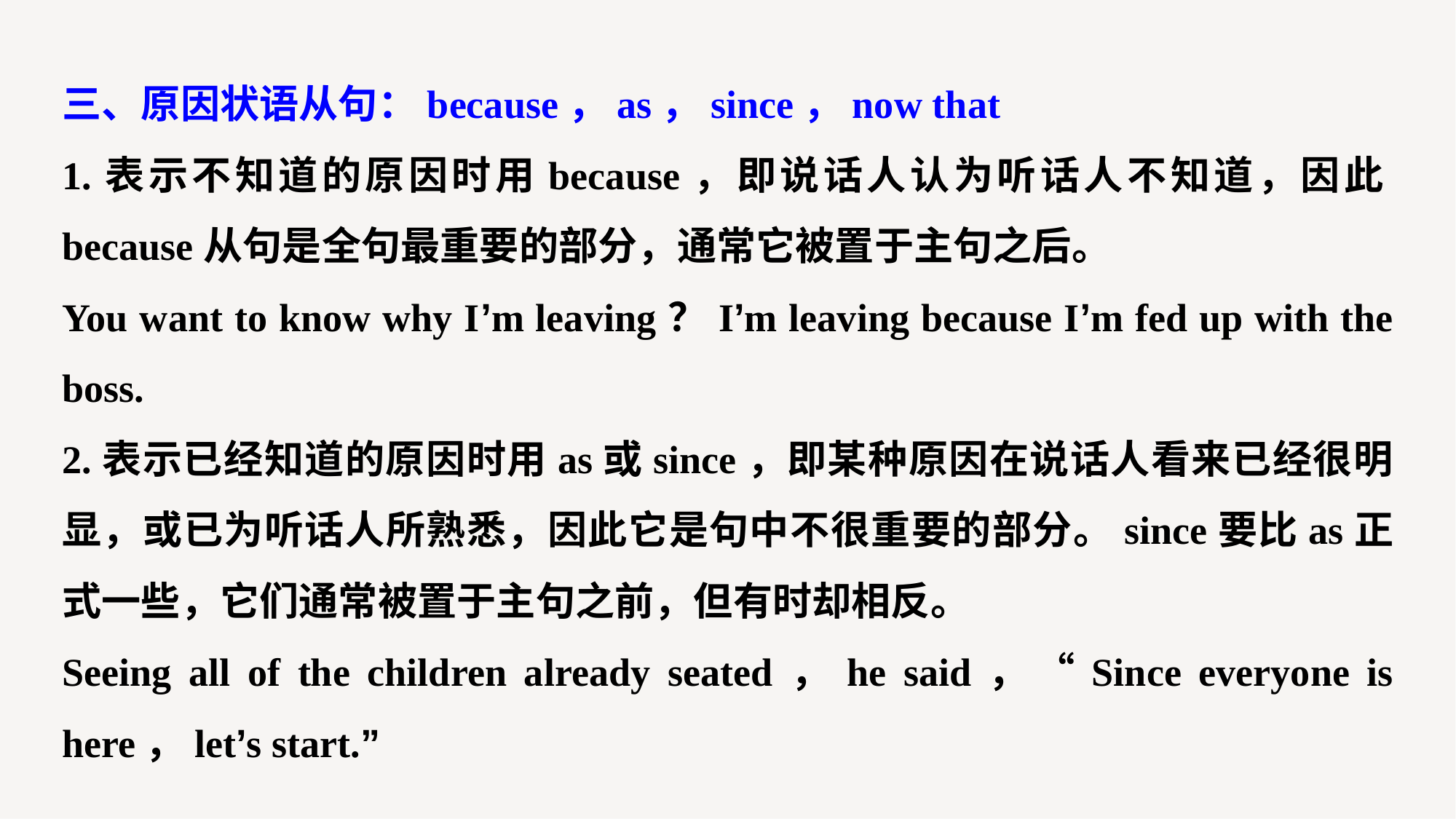

三、原因状语从句：because，as，since，now that
1.表示不知道的原因时用because，即说话人认为听话人不知道，因此because从句是全句最重要的部分，通常它被置于主句之后。
You want to know why I’m leaving？I’m leaving because I’m fed up with the boss.
2.表示已经知道的原因时用as或since，即某种原因在说话人看来已经很明显，或已为听话人所熟悉，因此它是句中不很重要的部分。since要比as正式一些，它们通常被置于主句之前，但有时却相反。
Seeing all of the children already seated，he said，“Since everyone is here，let’s start.”